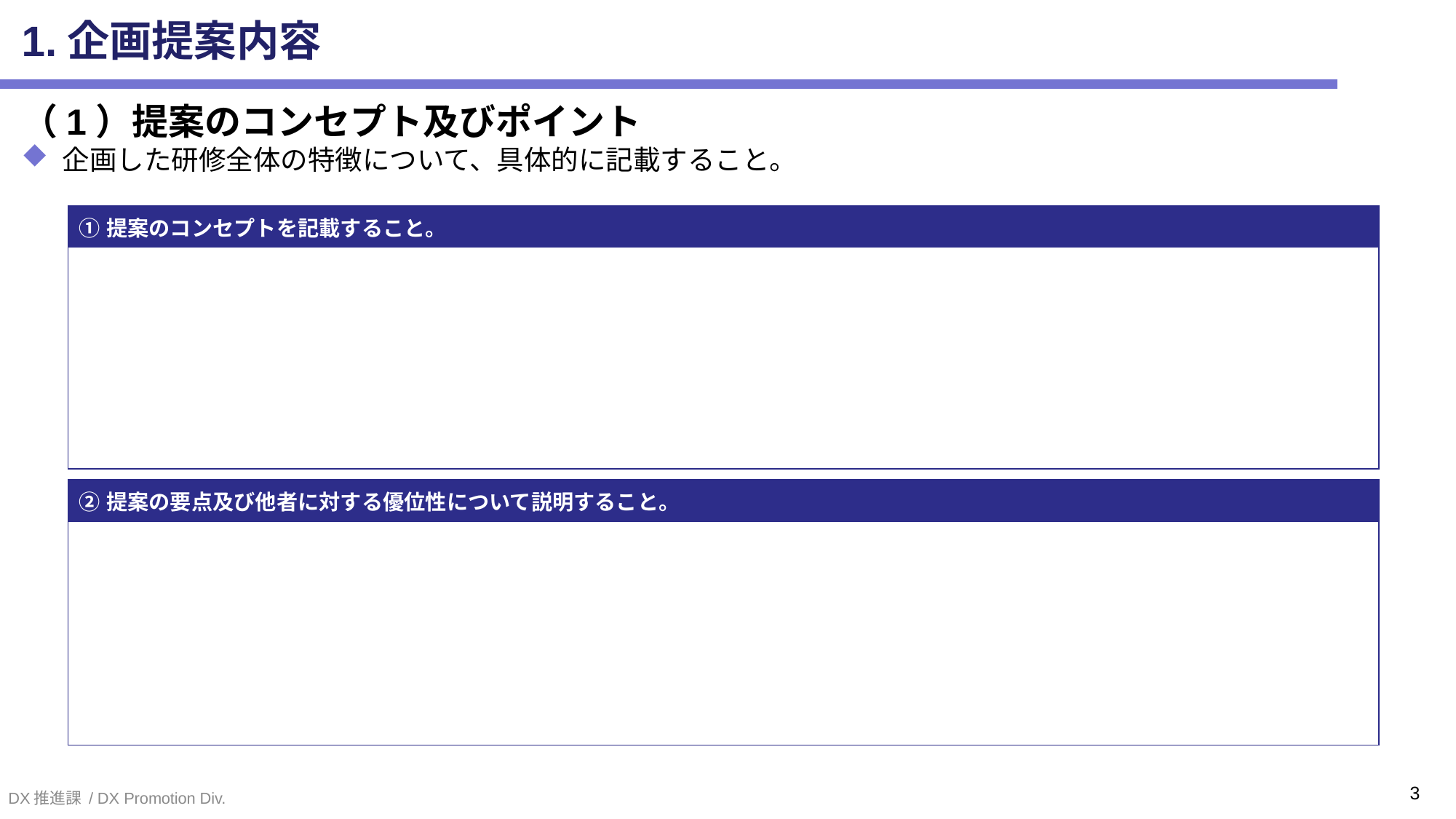

# 1.企画提案内容
（1）提案のコンセプト及びポイント
企画した研修全体の特徴について、具体的に記載すること。
| ①提案のコンセプトを記載すること。 |
| --- |
|  |
| ②提案の要点及び他者に対する優位性について説明すること。 |
| --- |
|  |
DX推進課 / DX Promotion Div.
3